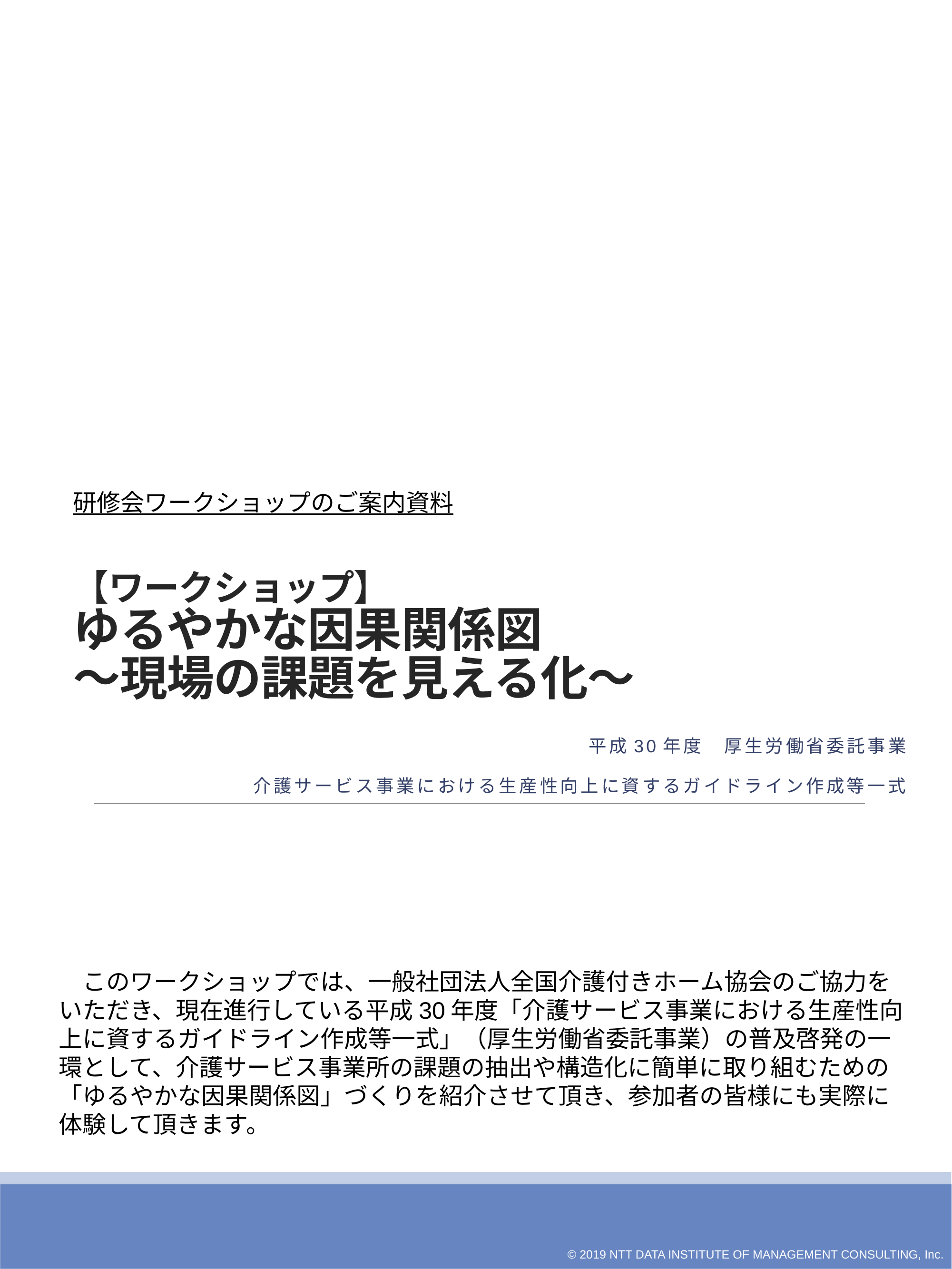

# 【ワークショップ】 ゆるやかな因果関係図 ～現場の課題を見える化～
研修会ワークショップのご案内資料
平成30年度　厚生労働省委託事業
介護サービス事業における生産性向上に資するガイドライン作成等一式
　このワークショップでは、一般社団法人全国介護付きホーム協会のご協力をいただき、現在進行している平成30年度「介護サービス事業における生産性向上に資するガイドライン作成等一式」（厚生労働省委託事業）の普及啓発の一環として、介護サービス事業所の課題の抽出や構造化に簡単に取り組むための「ゆるやかな因果関係図」づくりを紹介させて頂き、参加者の皆様にも実際に体験して頂きます。
© 2019 NTT DATA INSTITUTE OF MANAGEMENT CONSULTING, Inc.